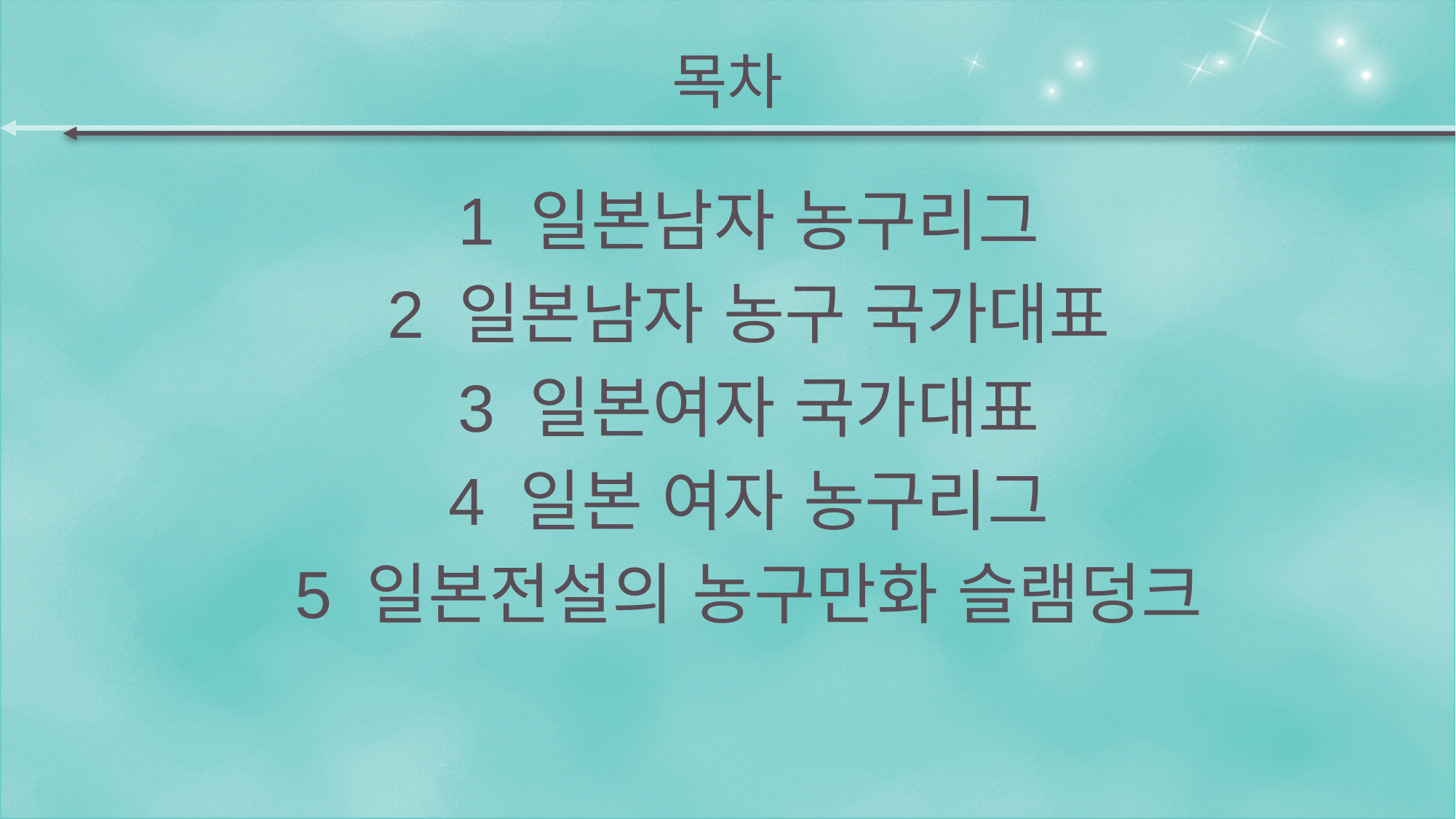

# 목차
1 일본남자 농구리그
2 일본남자 농구 국가대표
3 일본여자 국가대표
4 일본 여자 농구리그
5 일본전설의 농구만화 슬램덩크